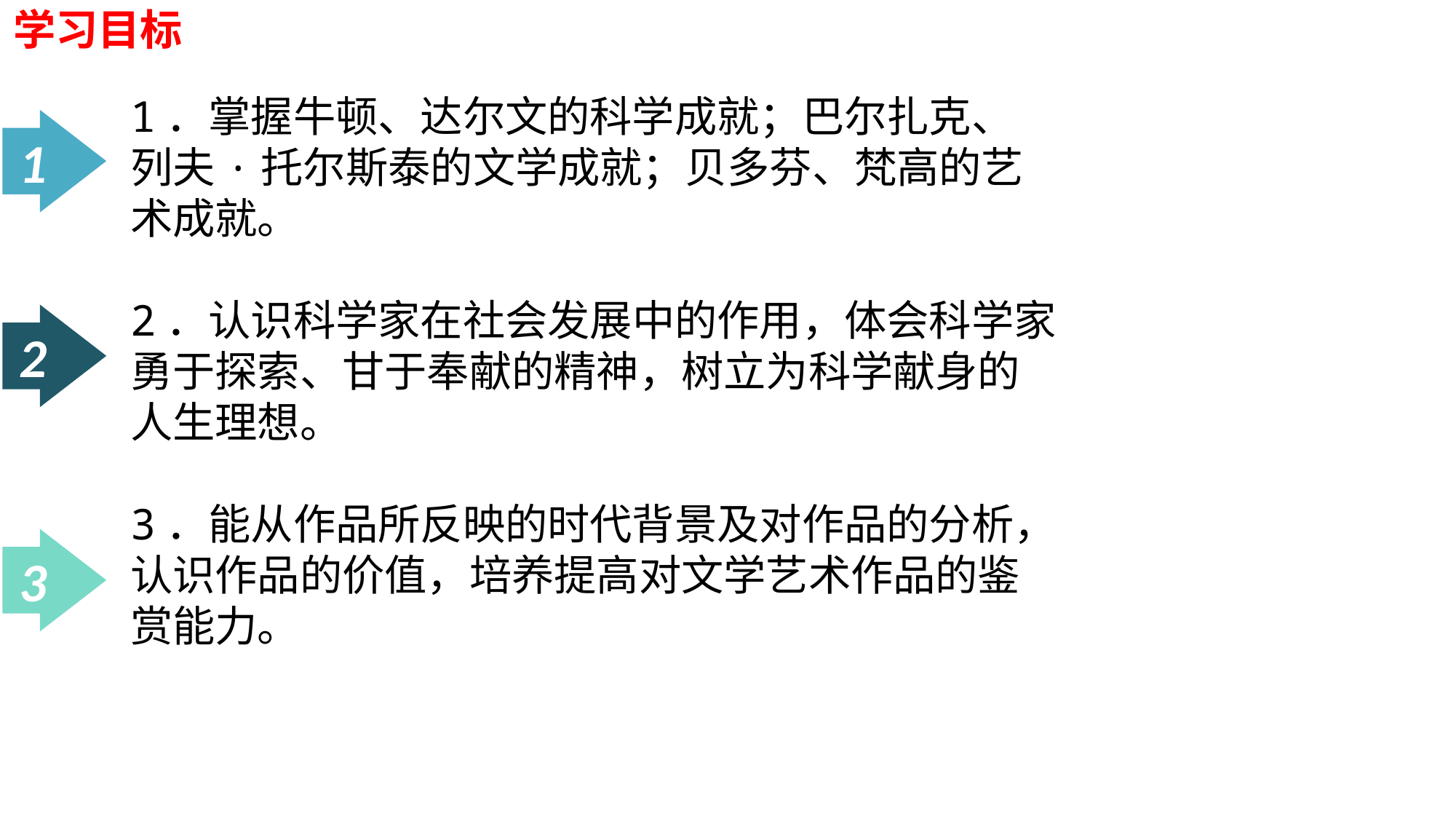

学习目标
1．掌握牛顿、达尔文的科学成就；巴尔扎克、
列夫·托尔斯泰的文学成就；贝多芬、梵高的艺
术成就。

2．认识科学家在社会发展中的作用，体会科学家
勇于探索、甘于奉献的精神，树立为科学献身的
人生理想。

3．能从作品所反映的时代背景及对作品的分析，
认识作品的价值，培养提高对文学艺术作品的鉴
赏能力。
1
2
3
35